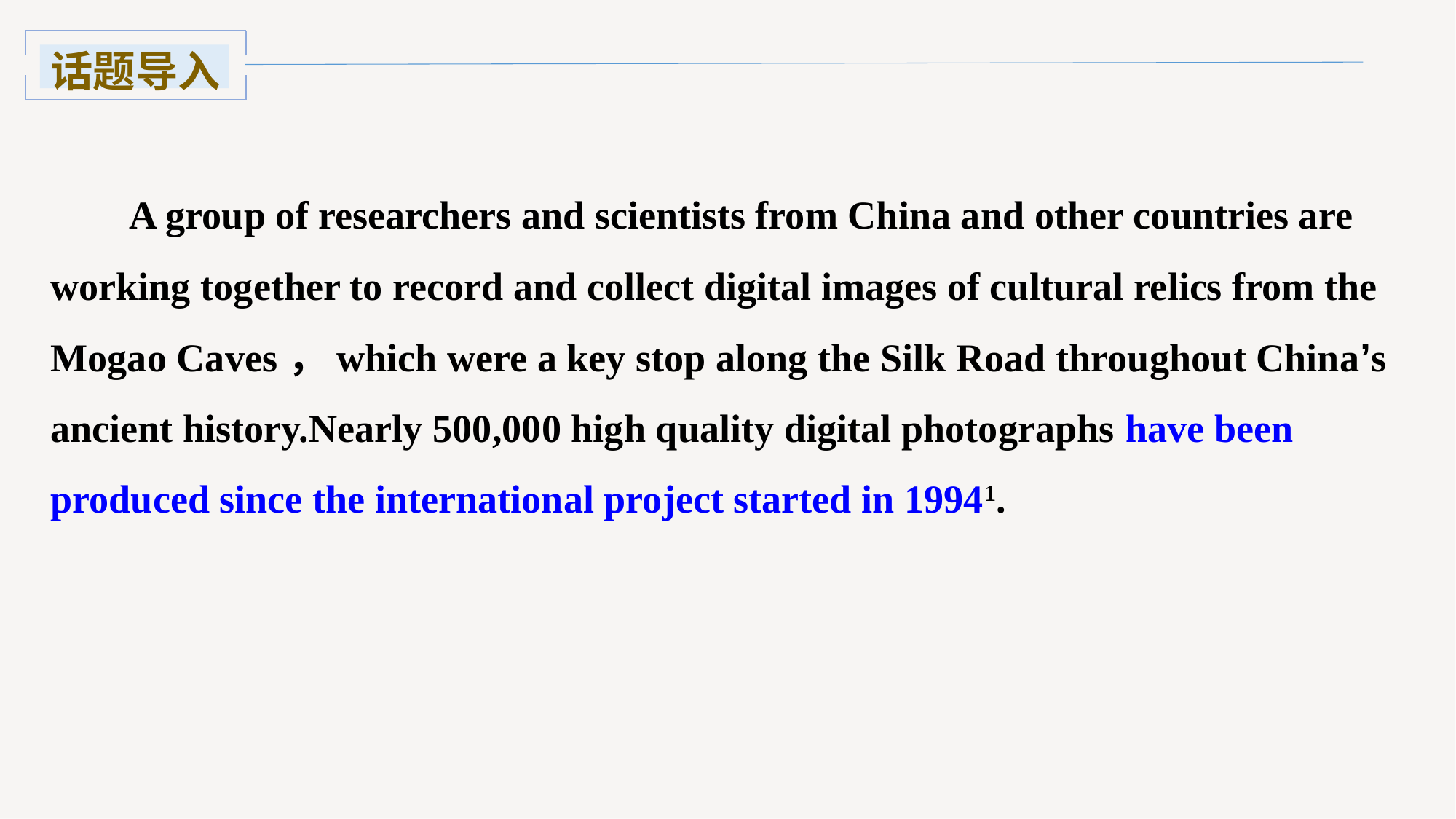

话题导入
A group of researchers and scientists from China and other countries are working together to record and collect digital images of cultural relics from the Mogao Caves，which were a key stop along the Silk Road throughout China’s ancient history.Nearly 500,000 high quality digital photographs have been produced since the international project started in 19941.